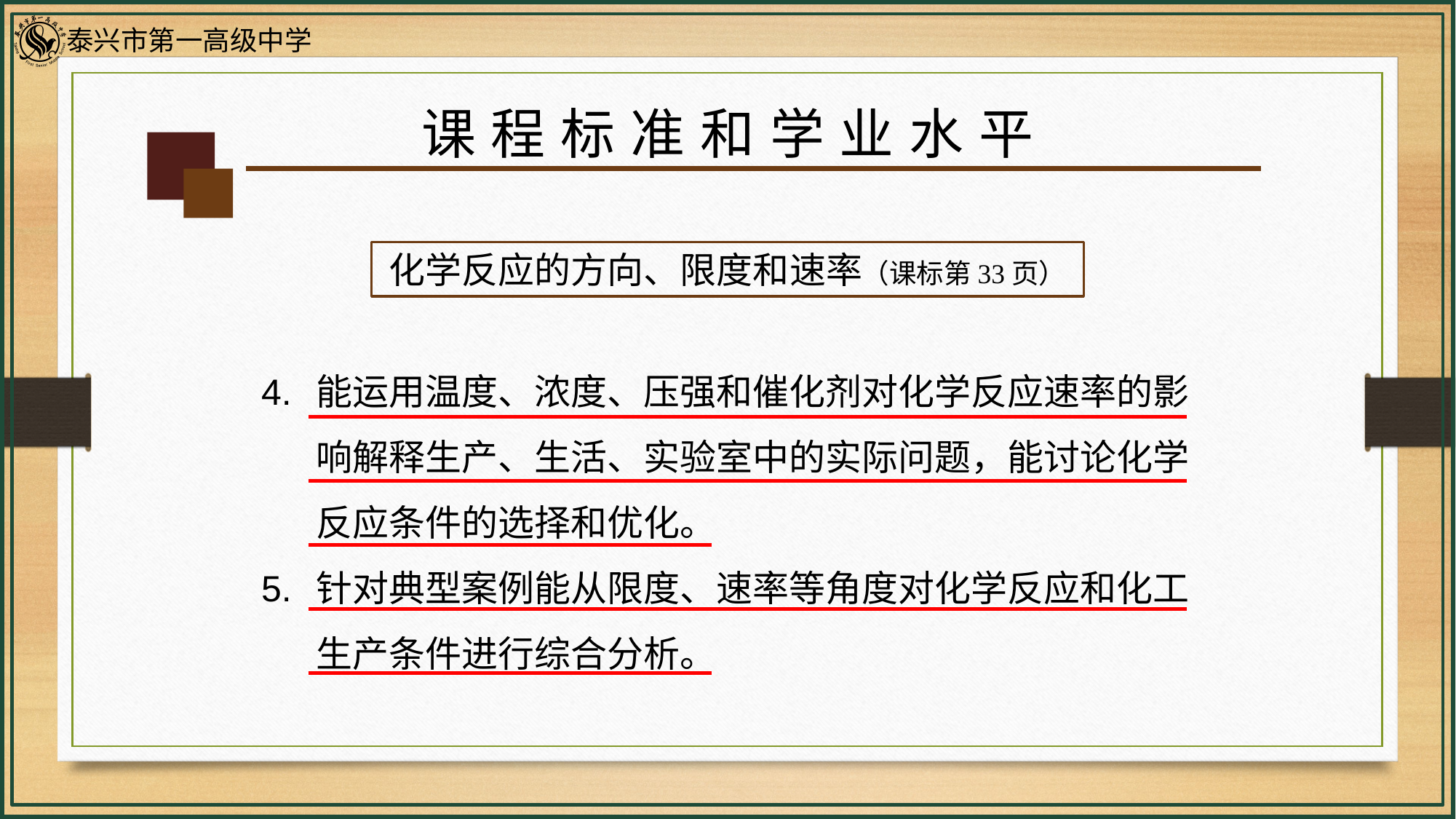

课程标准和学业水平
化学反应的方向、限度和速率（课标第33页）
能运用温度、浓度、压强和催化剂对化学反应速率的影响解释生产、生活、实验室中的实际问题，能讨论化学反应条件的选择和优化。
针对典型案例能从限度、速率等角度对化学反应和化工生产条件进行综合分析。